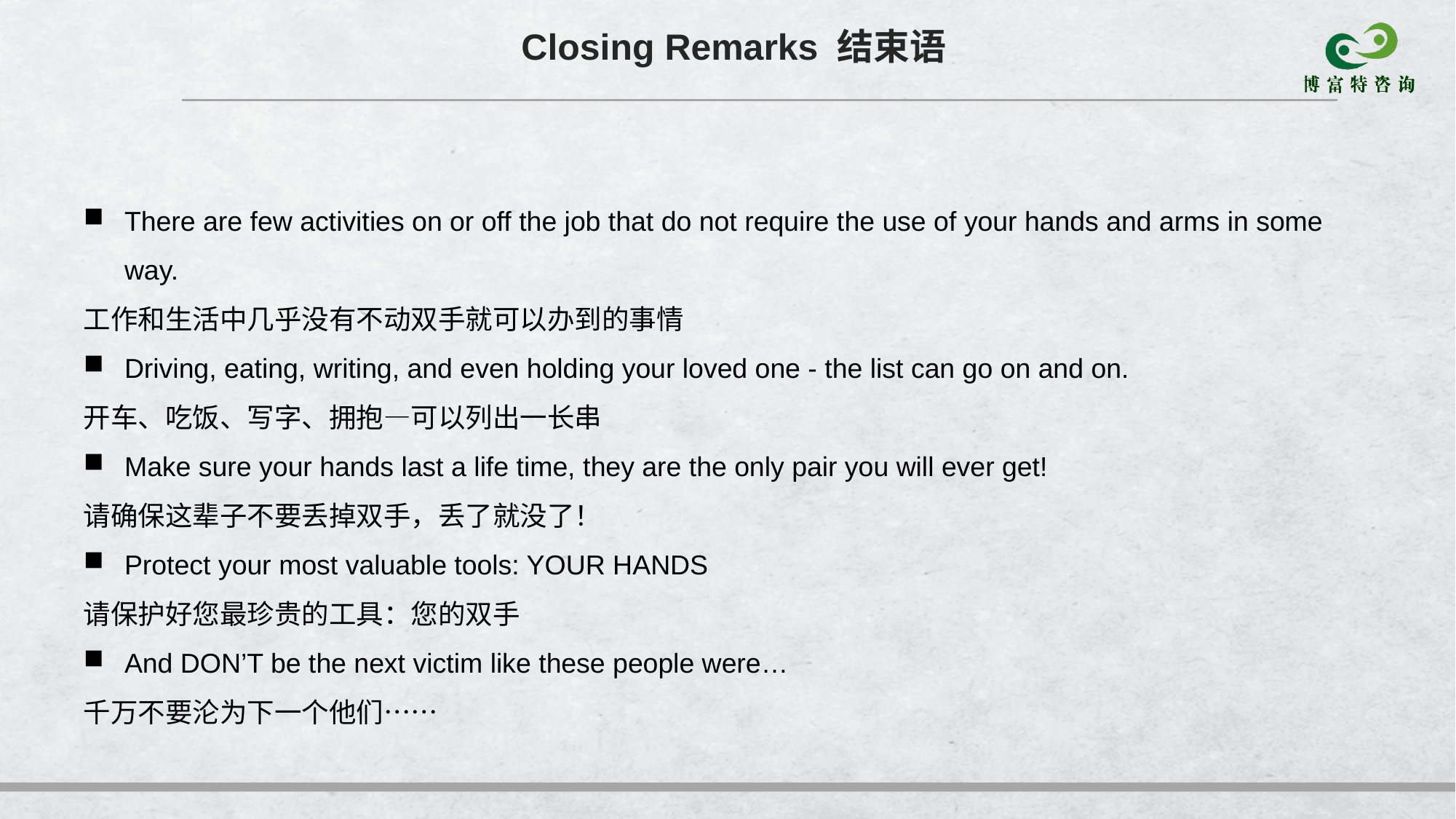

Closing Remarks 结束语
There are few activities on or off the job that do not require the use of your hands and arms in some way.
工作和生活中几乎没有不动双手就可以办到的事情
Driving, eating, writing, and even holding your loved one - the list can go on and on.
开车、吃饭、写字、拥抱—可以列出一长串
Make sure your hands last a life time, they are the only pair you will ever get!
请确保这辈子不要丢掉双手，丢了就没了！
Protect your most valuable tools: YOUR HANDS
请保护好您最珍贵的工具：您的双手
And DON’T be the next victim like these people were…
千万不要沦为下一个他们……